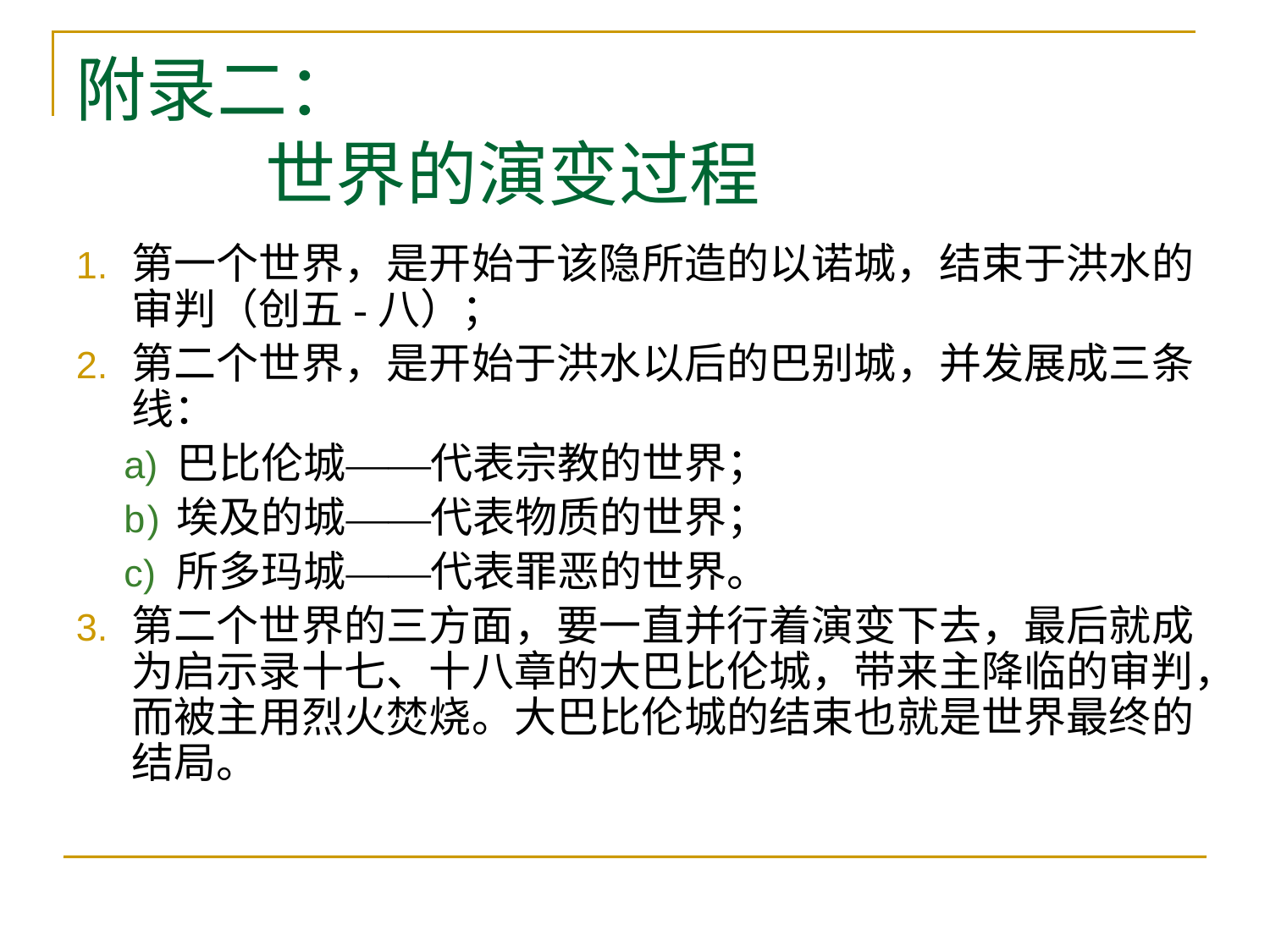

# 附录二： 世界的演变过程
第一个世界，是开始于该隐所造的以诺城，结束于洪水的审判（创五-八）；
第二个世界，是开始于洪水以后的巴别城，并发展成三条线：
巴比伦城——代表宗教的世界；
埃及的城——代表物质的世界；
所多玛城——代表罪恶的世界。
第二个世界的三方面，要一直并行着演变下去，最后就成为启示录十七、十八章的大巴比伦城，带来主降临的审判，而被主用烈火焚烧。大巴比伦城的结束也就是世界最终的结局。